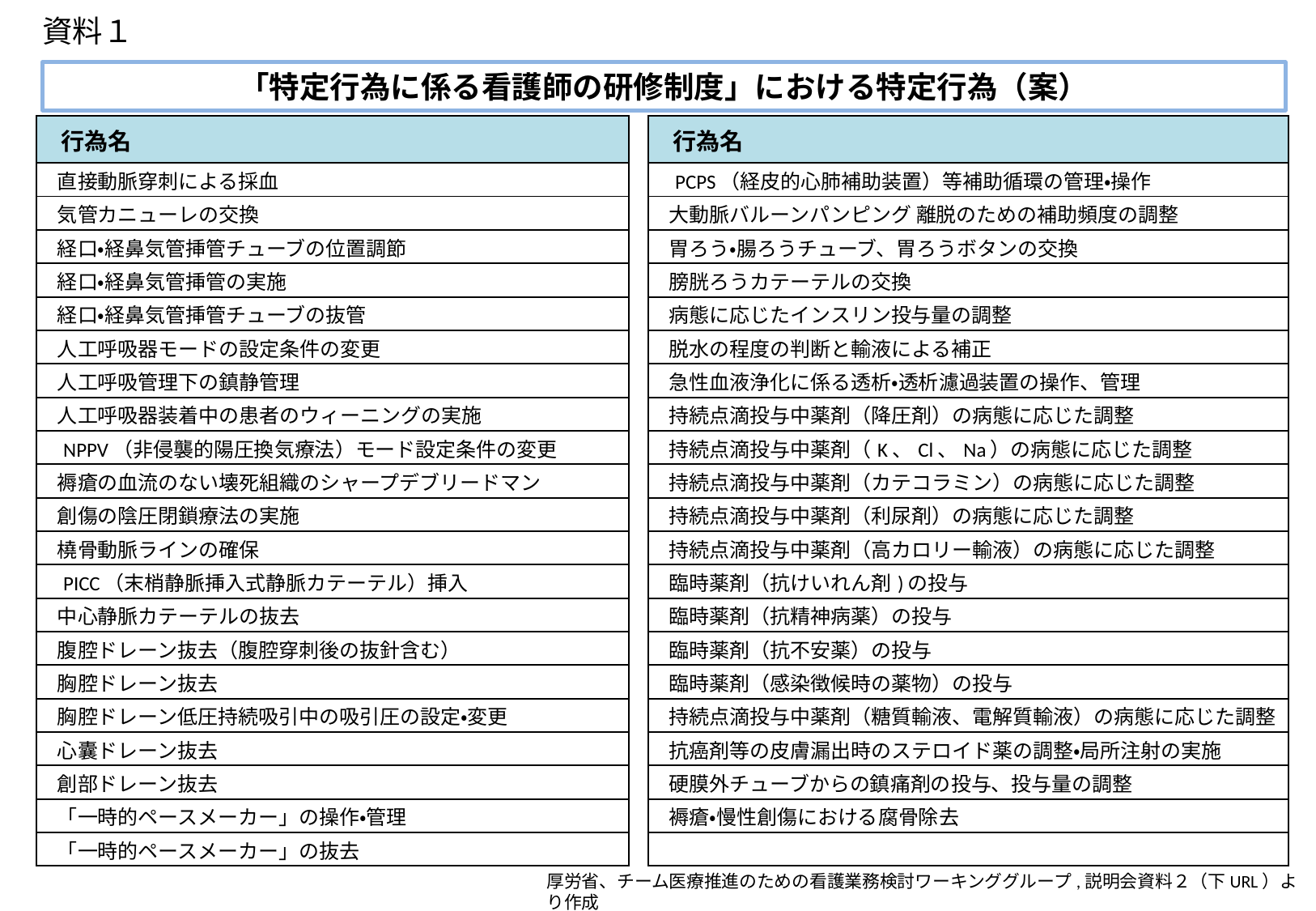

資料１
「特定行為に係る看護師の研修制度」における特定行為（案）
| 行為名 |  | 行為名 |
| --- | --- | --- |
| 直接動脈穿刺による採血 |  | PCPS（経皮的心肺補助装置）等補助循環の管理・操作 |
| 気管カニューレの交換 |  | 大動脈バルーンパンピング 離脱のための補助頻度の調整 |
| 経口・経鼻気管挿管チューブの位置調節 |  | 胃ろう・腸ろうチューブ、胃ろうボタンの交換 |
| 経口・経鼻気管挿管の実施 |  | 膀胱ろうカテーテルの交換 |
| 経口・経鼻気管挿管チューブの抜管 |  | 病態に応じたインスリン投与量の調整 |
| 人工呼吸器モードの設定条件の変更 |  | 脱水の程度の判断と輸液による補正 |
| 人工呼吸管理下の鎮静管理 |  | 急性血液浄化に係る透析・透析濾過装置の操作、管理 |
| 人工呼吸器装着中の患者のウィーニングの実施 |  | 持続点滴投与中薬剤（降圧剤）の病態に応じた調整 |
| NPPV（非侵襲的陽圧換気療法）モード設定条件の変更 |  | 持続点滴投与中薬剤（K、Cl、Na）の病態に応じた調整 |
| 褥瘡の血流のない壊死組織のシャープデブリードマン |  | 持続点滴投与中薬剤（カテコラミン）の病態に応じた調整 |
| 創傷の陰圧閉鎖療法の実施 |  | 持続点滴投与中薬剤（利尿剤）の病態に応じた調整 |
| 橈骨動脈ラインの確保 |  | 持続点滴投与中薬剤（高カロリー輸液）の病態に応じた調整 |
| PICC（末梢静脈挿入式静脈カテーテル）挿入 |  | 臨時薬剤（抗けいれん剤)の投与 |
| 中心静脈カテーテルの抜去 |  | 臨時薬剤（抗精神病薬）の投与 |
| 腹腔ドレーン抜去（腹腔穿刺後の抜針含む） |  | 臨時薬剤（抗不安薬）の投与 |
| 胸腔ドレーン抜去 |  | 臨時薬剤（感染徴候時の薬物）の投与 |
| 胸腔ドレーン低圧持続吸引中の吸引圧の設定・変更 |  | 持続点滴投与中薬剤（糖質輸液、電解質輸液）の病態に応じた調整 |
| 心囊ドレーン抜去 |  | 抗癌剤等の皮膚漏出時のステロイド薬の調整・局所注射の実施 |
| 創部ドレーン抜去 |  | 硬膜外チューブからの鎮痛剤の投与、投与量の調整 |
| 「一時的ペースメーカー」の操作・管理 |  | 褥瘡・慢性創傷における腐骨除去 |
| 「一時的ペースメーカー」の抜去 |  |  |
厚労省、チーム医療推進のための看護業務検討ワーキンググループ,説明会資料２（下URL）より作成
http://www.mhlw.go.jp/file.jsp?id=134234&name=2r98520000036ixw.pdf